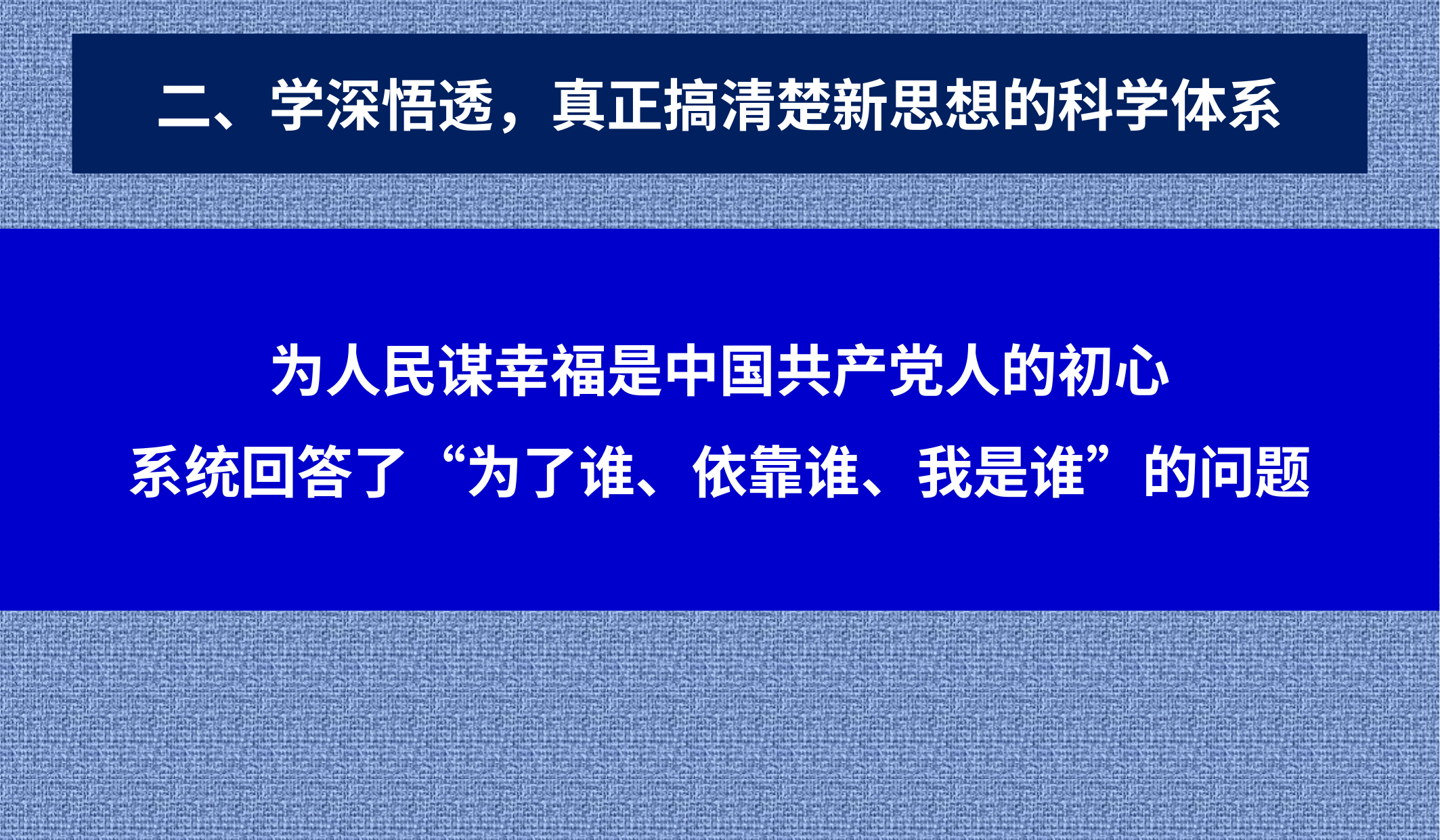

# 二、学深悟透，真正搞清楚新思想的科学体系

为人民谋幸福是中国共产党人的初心
系统回答了“为了谁、依靠谁、我是谁”的问题